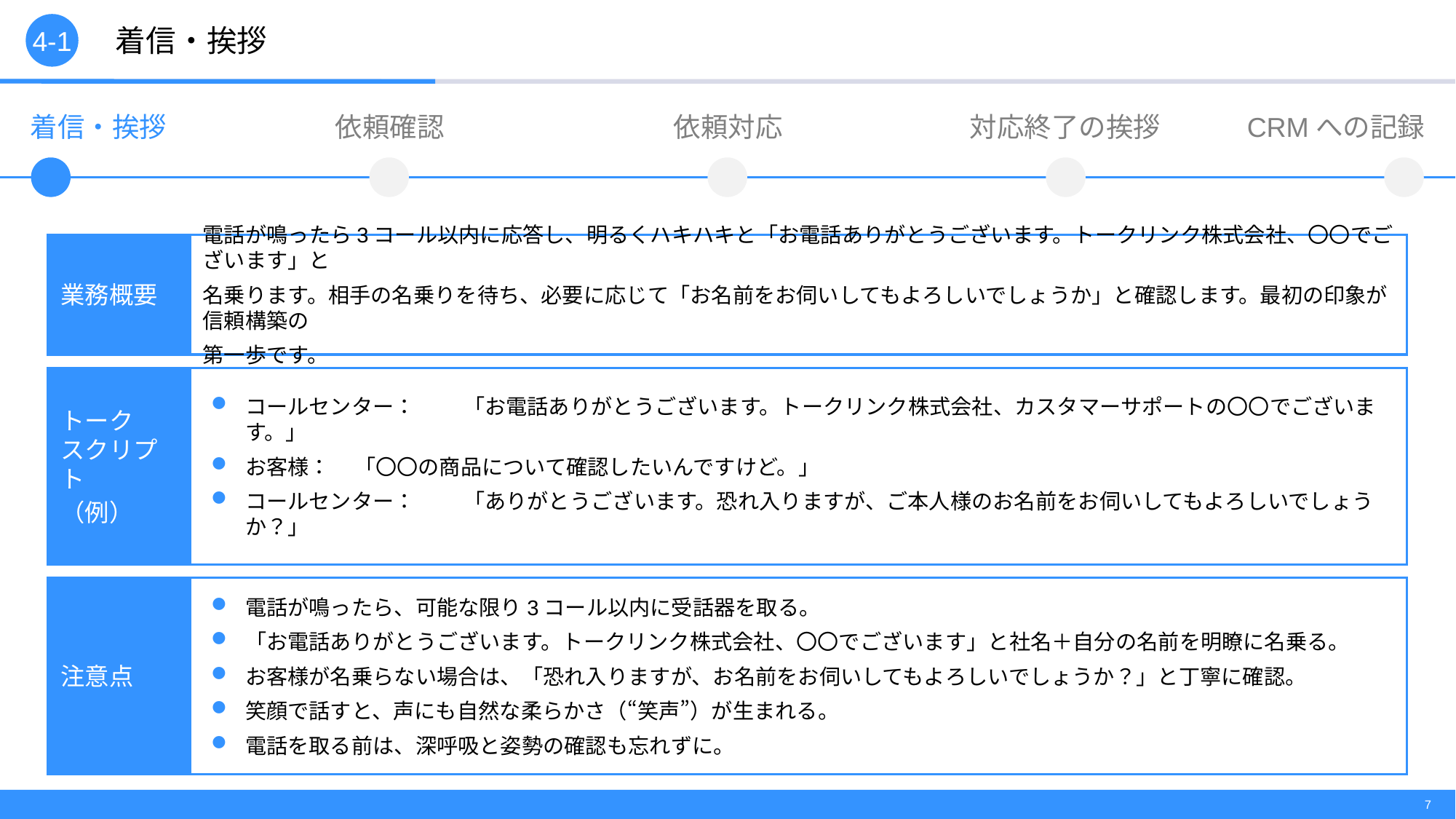

4-1
　　着信・挨拶

着信・挨拶
依頼確認
依頼対応
対応終了の挨拶
CRMへの記録

業務概要
電話が鳴ったら3コール以内に応答し、明るくハキハキと「お電話ありがとうございます。トークリンク株式会社、〇〇でございます」と
名乗ります。相手の名乗りを待ち、必要に応じて「お名前をお伺いしてもよろしいでしょうか」と確認します。最初の印象が信頼構築の
第一歩です。
トーク
スクリプト
（例）
コールセンター：	「お電話ありがとうございます。トークリンク株式会社、カスタマーサポートの〇〇でございます。」
お客様：	「〇〇の商品について確認したいんですけど。」
コールセンター：	「ありがとうございます。恐れ入りますが、ご本人様のお名前をお伺いしてもよろしいでしょうか？」
注意点
電話が鳴ったら、可能な限り3コール以内に受話器を取る。
「お電話ありがとうございます。トークリンク株式会社、〇〇でございます」と社名＋自分の名前を明瞭に名乗る。
お客様が名乗らない場合は、「恐れ入りますが、お名前をお伺いしてもよろしいでしょうか？」と丁寧に確認。
笑顔で話すと、声にも自然な柔らかさ（“笑声”）が生まれる。
電話を取る前は、深呼吸と姿勢の確認も忘れずに。
7